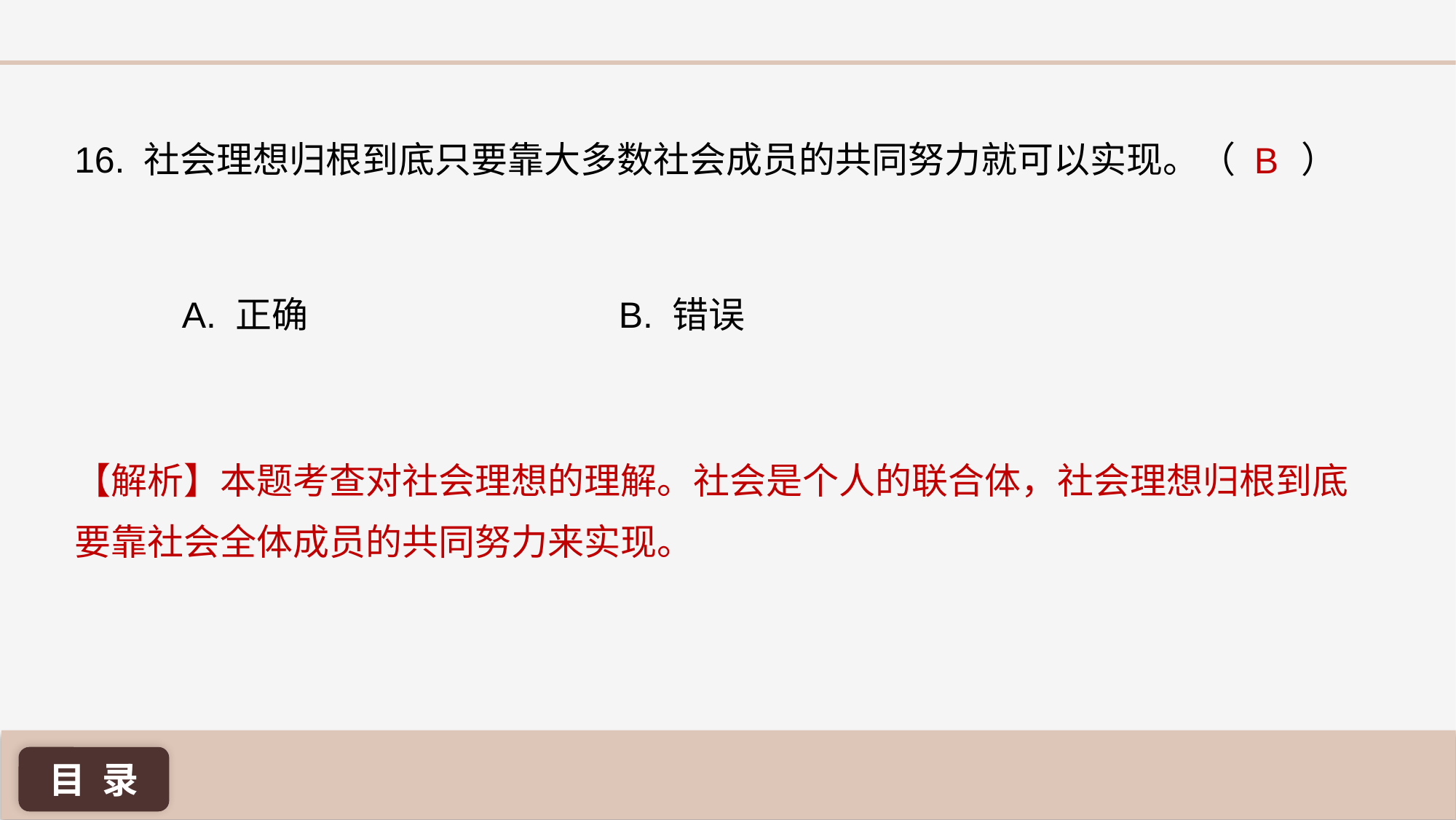

B
16. 社会理想归根到底只要靠大多数社会成员的共同努力就可以实现。（        ）
A. 正确 			B. 错误
【解析】本题考查对社会理想的理解。社会是个人的联合体，社会理想归根到底要靠社会全体成员的共同努力来实现。